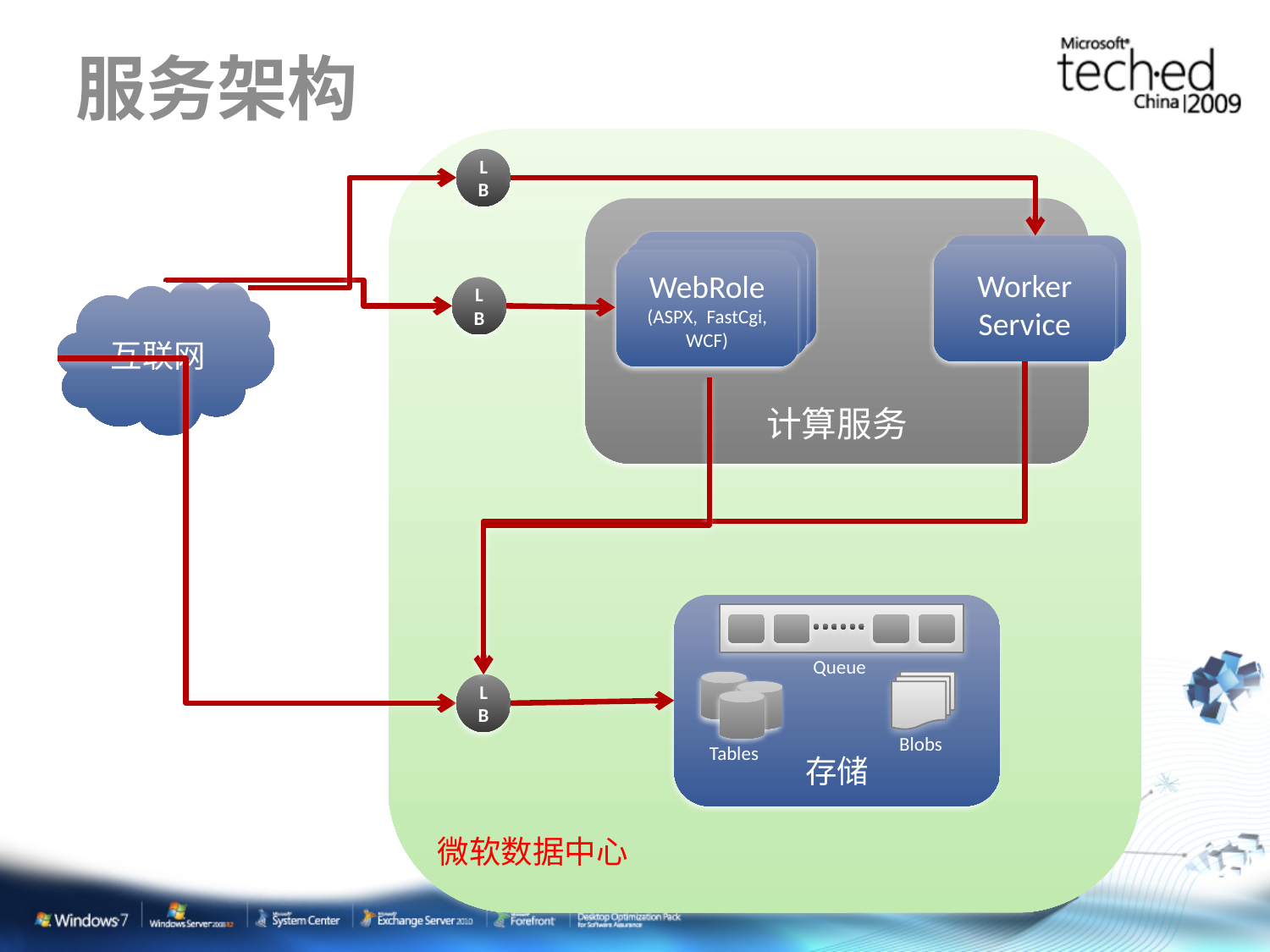

# 服务架构
微软数据中心
LB
计算服务
Web Site
(ASPX, ASMX, WCF)
Web Site
(ASPX, ASMX, WCF)
WebRole
(ASPX,  FastCgi, WCF)
Worker Service
Worker Service
LB
互联网
存储

Queue

Tables

Blobs
LB